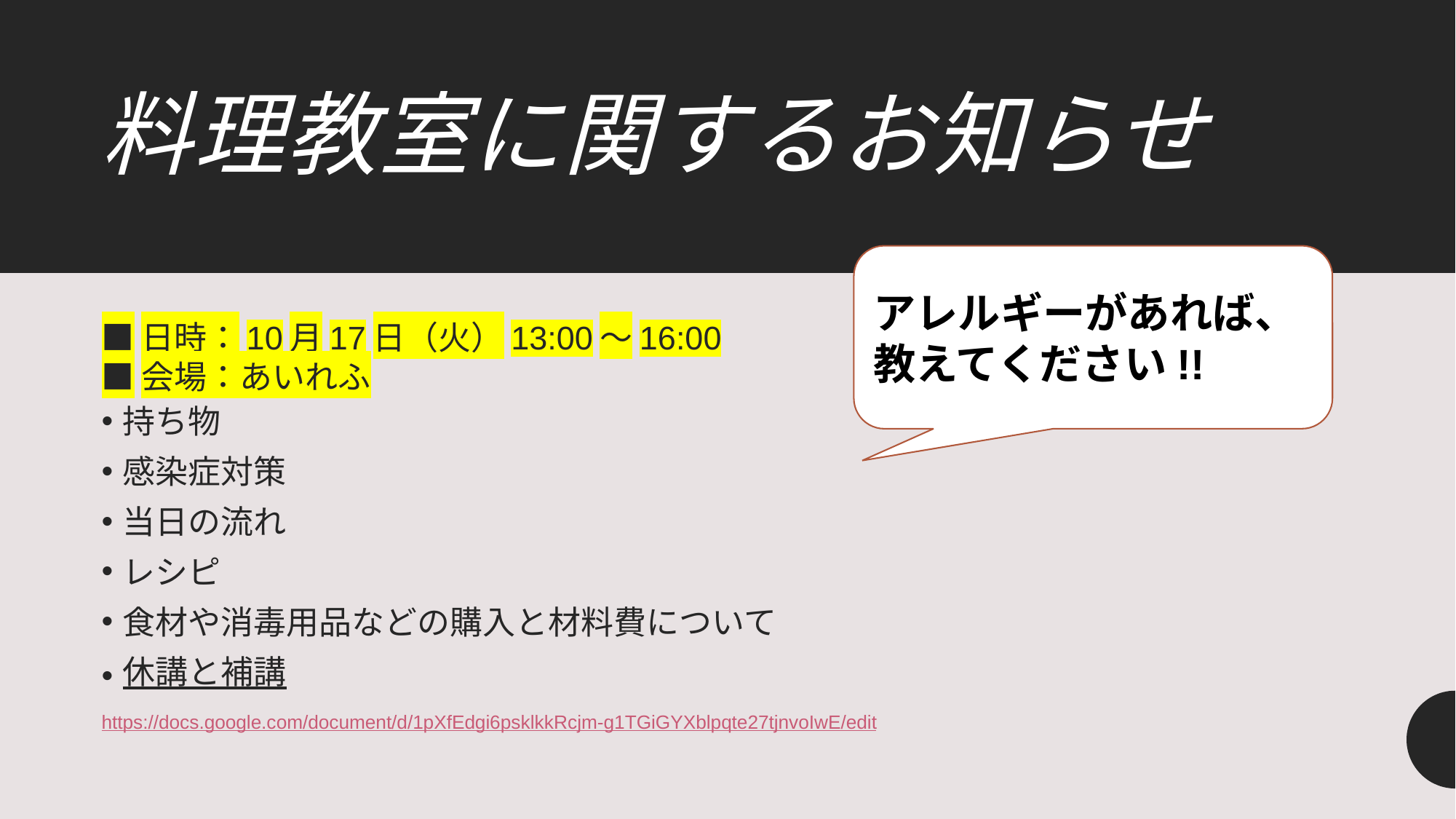

# 料理教室に関するお知らせ
アレルギーがあれば、
教えてください!!
■日時：10月17日（火）13:00～16:00
■会場：あいれふ
持ち物
感染症対策
当日の流れ
レシピ
食材や消毒用品などの購入と材料費について
休講と補講
https://docs.google.com/document/d/1pXfEdgi6psklkkRcjm-g1TGiGYXblpqte27tjnvoIwE/edit